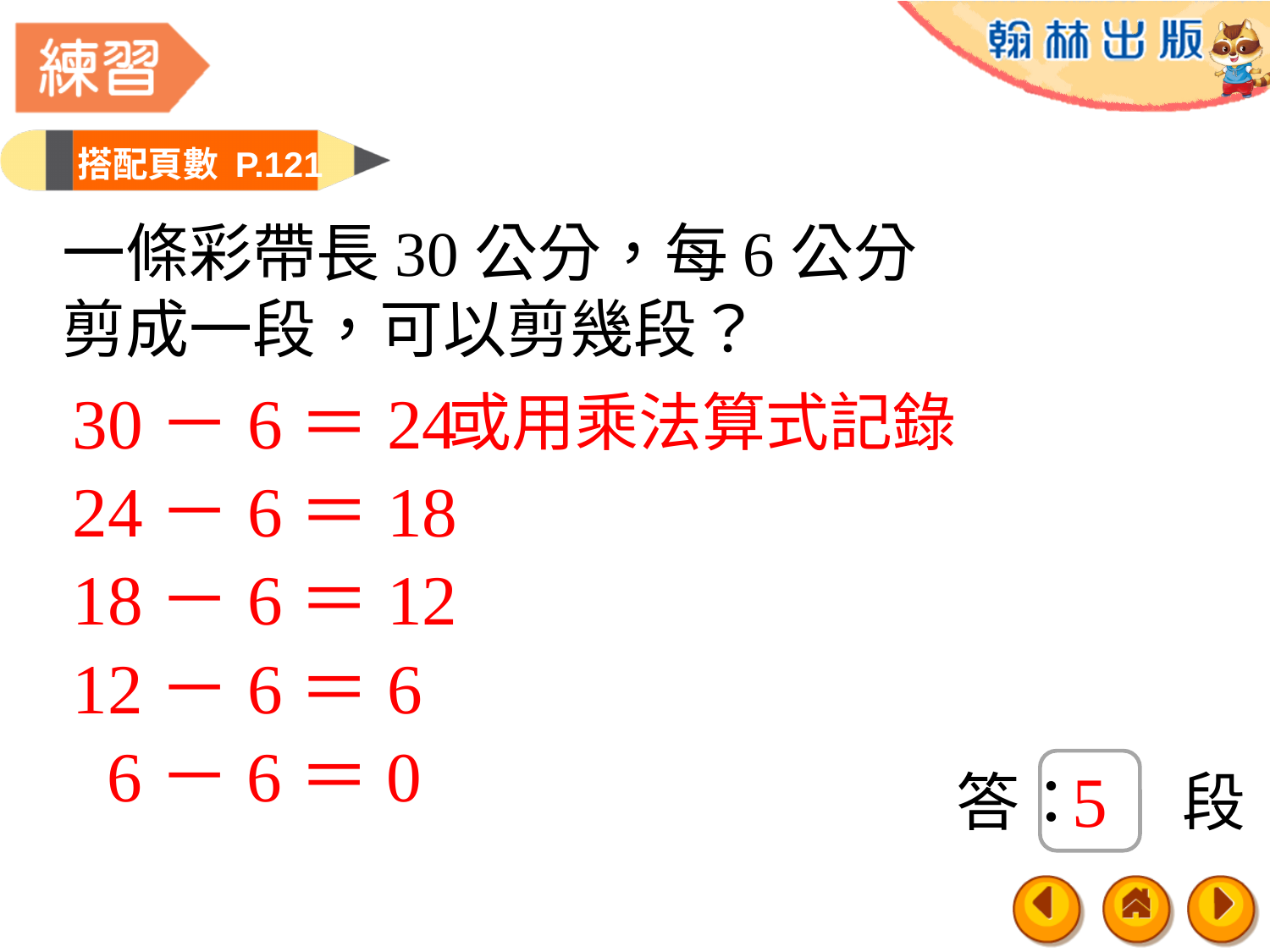

搭配頁數 P.121
一條彩帶長30公分，每6公分
剪成一段，可以剪幾段？
30－6＝24
或用乘法算式記錄
24－6＝18
18－6＝12
12－6＝6
6－6＝0
5

答：       段